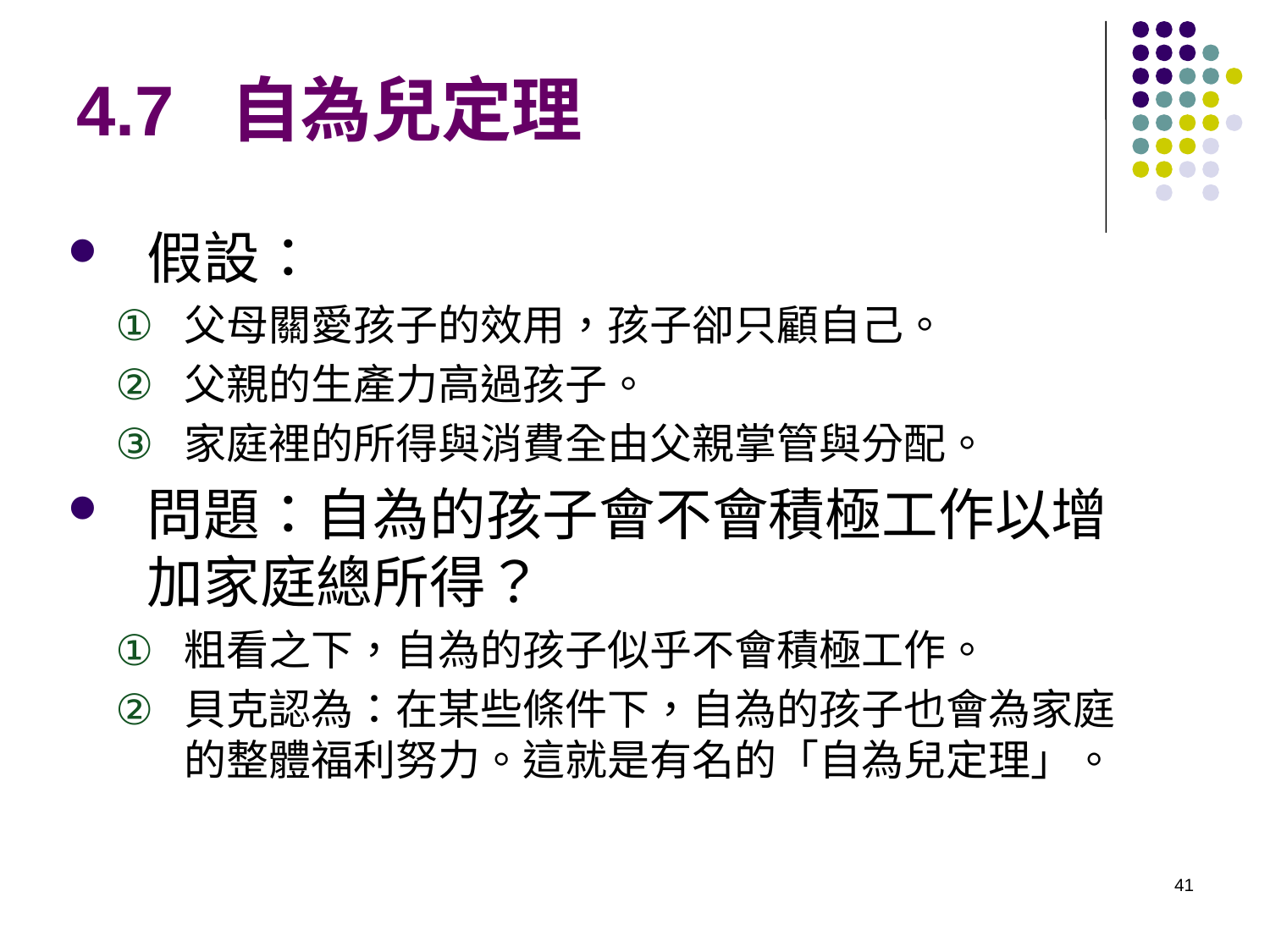

# 4.7  自為兒定理
假設：
父母關愛孩子的效用，孩子卻只顧自己。
父親的生產力高過孩子。
家庭裡的所得與消費全由父親掌管與分配。
問題：自為的孩子會不會積極工作以增加家庭總所得？
粗看之下，自為的孩子似乎不會積極工作。
貝克認為：在某些條件下，自為的孩子也會為家庭的整體福利努力。這就是有名的「自為兒定理」。
41